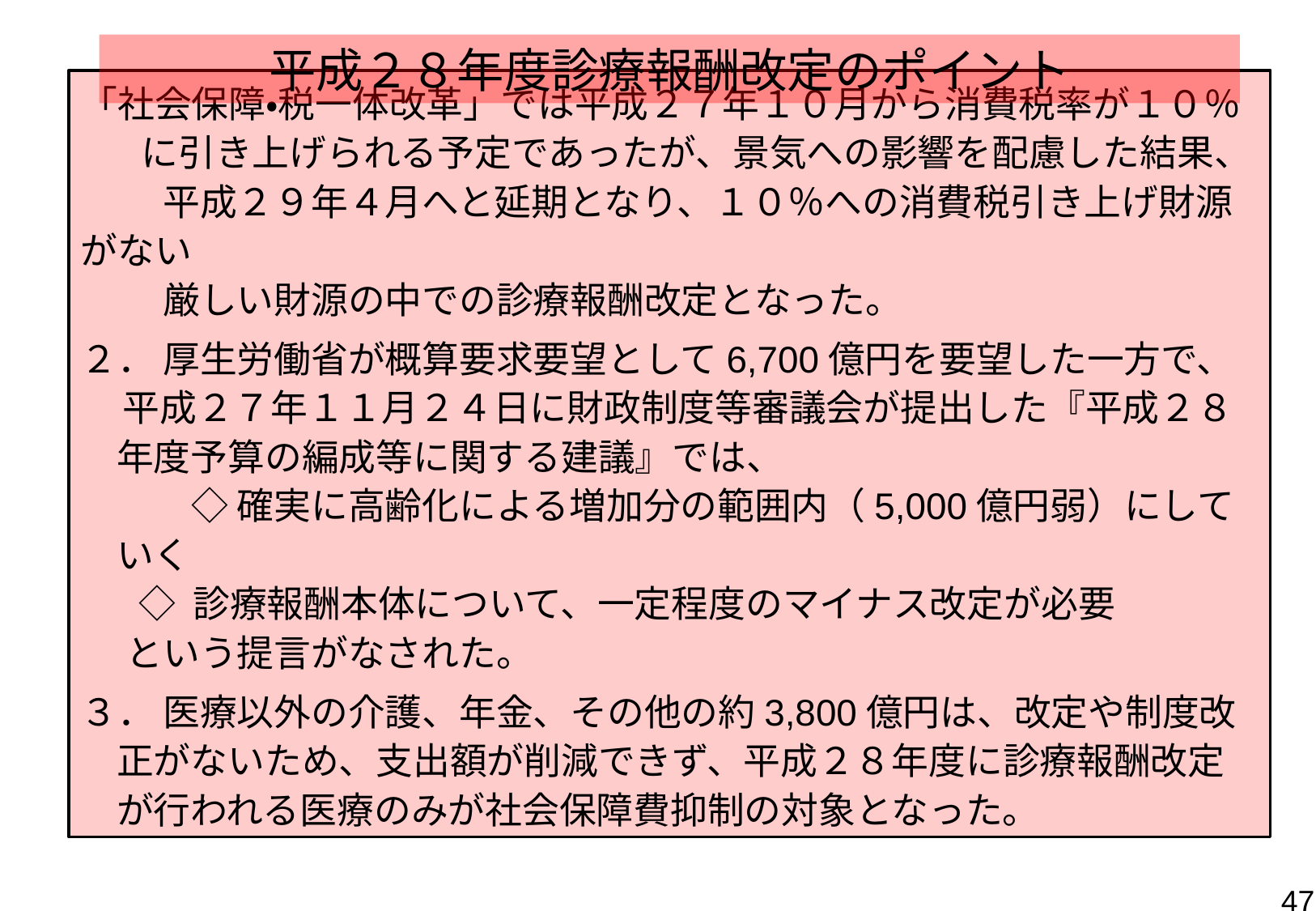

平成２８年度診療報酬改定のポイント
「社会保障・税一体改革」では平成２７年１０月から消費税率が１０％に引き上げられる予定であったが、景気への影響を配慮した結果、
　　 平成２９年４月へと延期となり、１０％への消費税引き上げ財源がない
　　 厳しい財源の中での診療報酬改定となった。
２． 厚生労働省が概算要求要望として6,700億円を要望した一方で、
    平成２７年１１月２４日に財政制度等審議会が提出した『平成２８年度予算の編成等に関する建議』では、
　　　◇ 確実に高齢化による増加分の範囲内（5,000億円弱）にしていく
       ◇ 診療報酬本体について、一定程度のマイナス改定が必要
　 という提言がなされた。
３． 医療以外の介護、年金、その他の約3,800億円は、改定や制度改正がないため、支出額が削減できず、平成２８年度に診療報酬改定が行われる医療のみが社会保障費抑制の対象となった。

47